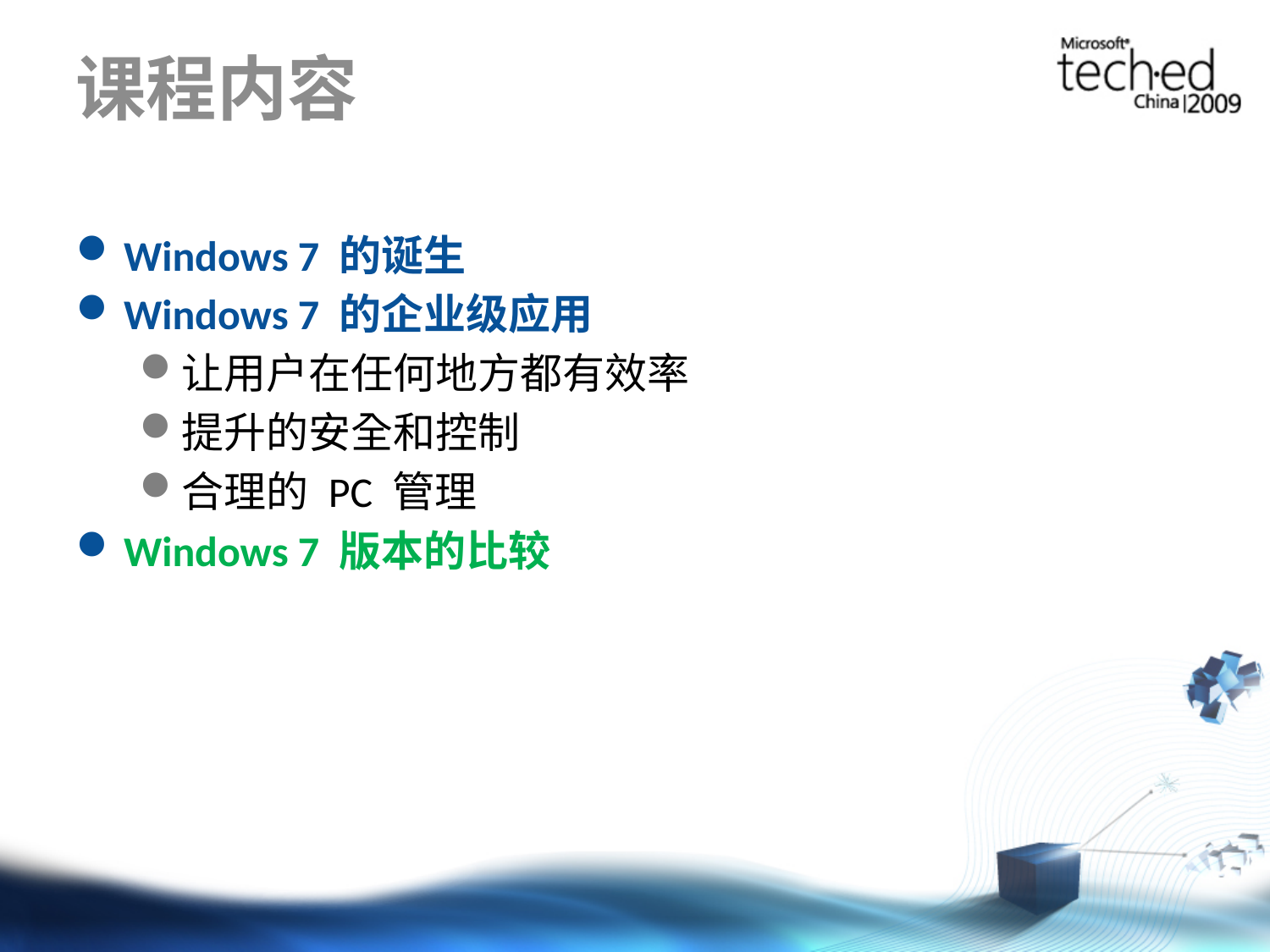

# 课程内容
Windows 7 的诞生
Windows 7 的企业级应用
让用户在任何地方都有效率
提升的安全和控制
合理的 PC 管理
Windows 7 版本的比较